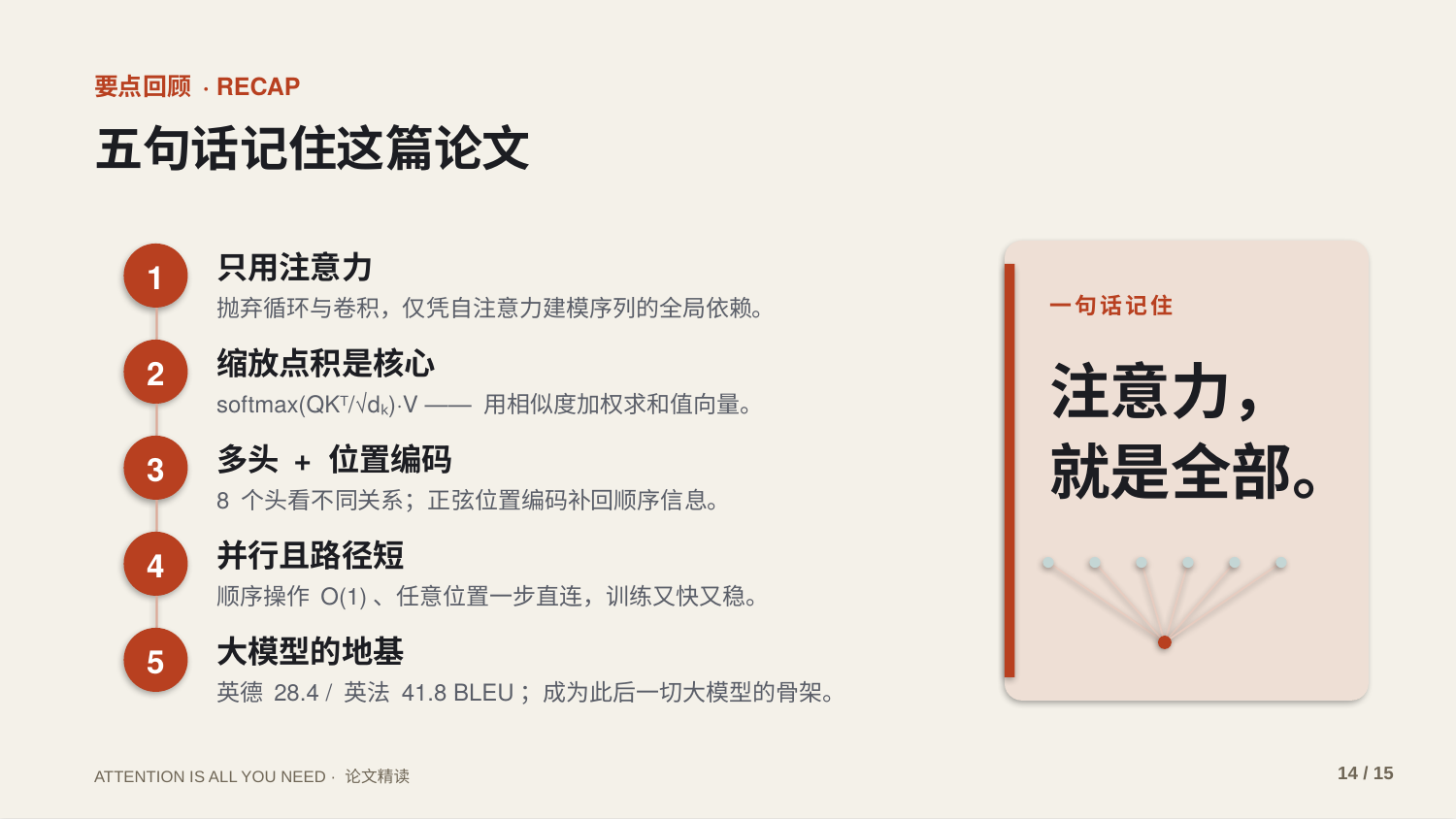

要点回顾 · RECAP
五句话记住这篇论文
只用注意力

1

一句话记住
抛弃循环与卷积，仅凭自注意力建模序列的全局依赖。

缩放点积是核心

2
注意力，
就是全部。
softmax(QKᵀ/√dₖ)·V —— 用相似度加权求和值向量。

多头 + 位置编码

3
8 个头看不同关系；正弦位置编码补回顺序信息。

并行且路径短

4

顺序操作 O(1)、任意位置一步直连，训练又快又稳。

大模型的地基

5

英德 28.4 / 英法 41.8 BLEU；成为此后一切大模型的骨架。
14 / 15
ATTENTION IS ALL YOU NEED · 论文精读